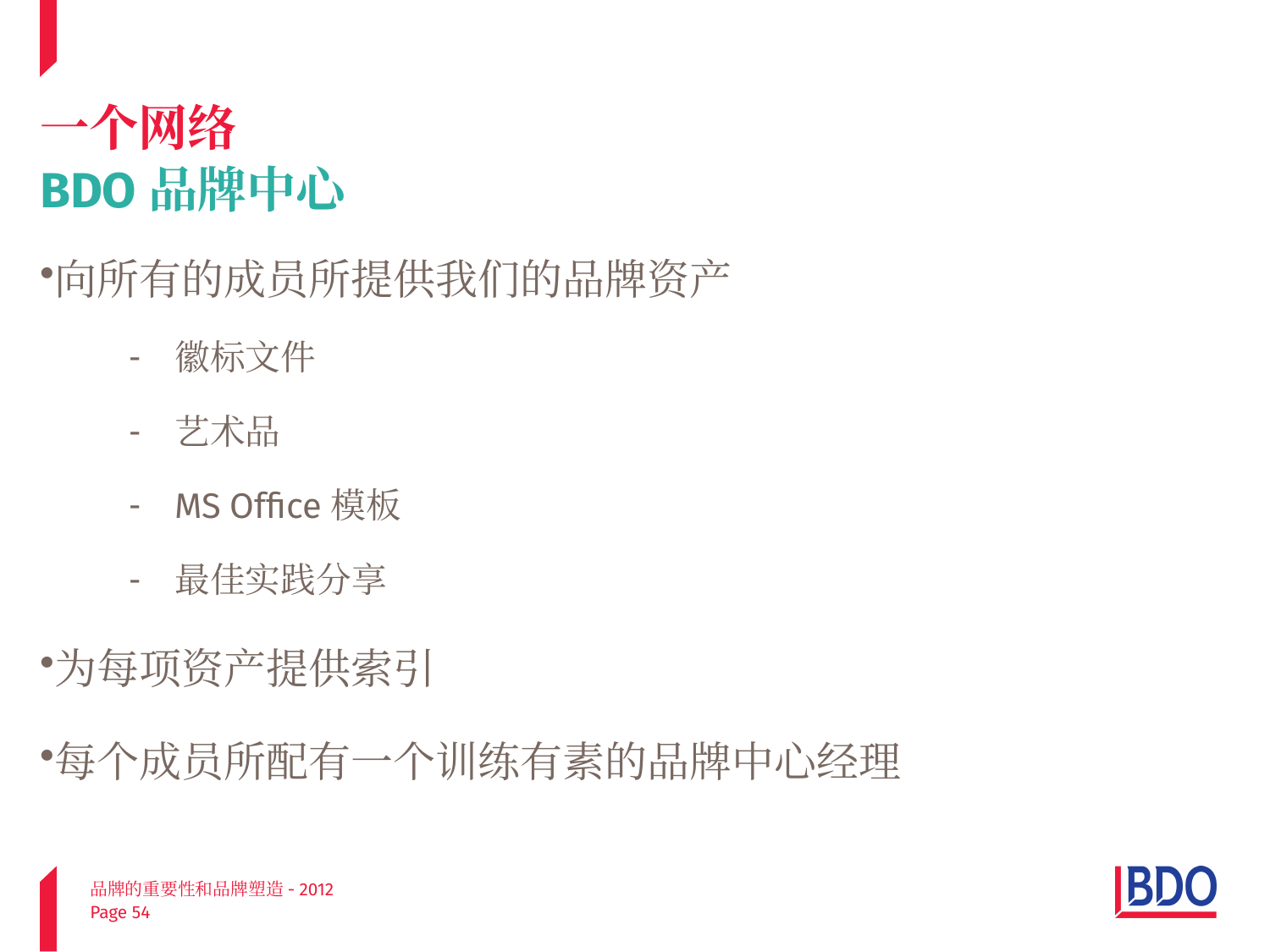

# 一个网络 BDO品牌中心
向所有的成员所提供我们的品牌资产
徽标文件
艺术品
MS Office模板
最佳实践分享
为每项资产提供索引
每个成员所配有一个训练有素的品牌中心经理

品牌的重要性和品牌塑造- 2012
Page 54